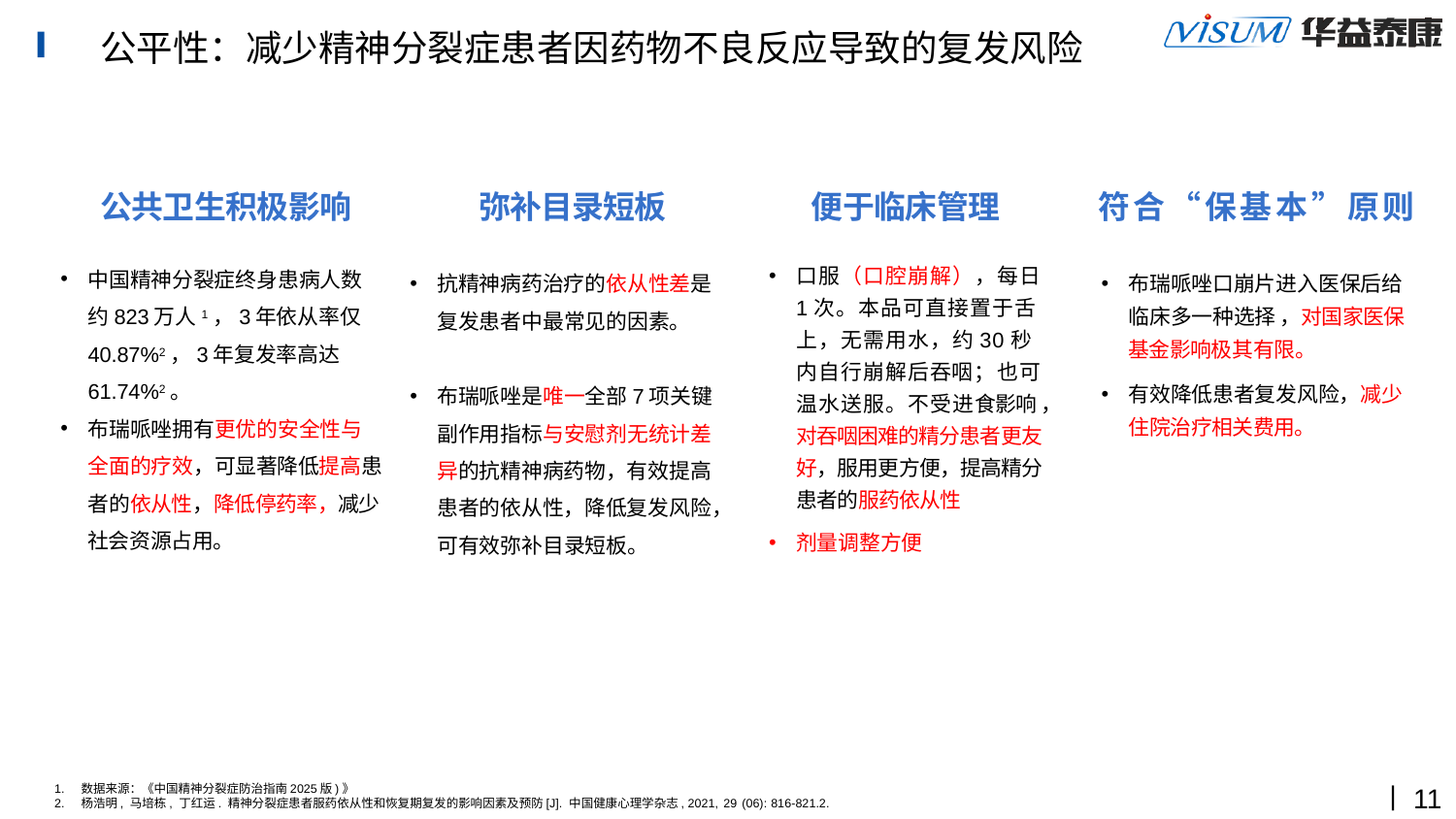

公平性：减少精神分裂症患者因药物不良反应导致的复发风险
公共卫生积极影响
弥补目录短板
便于临床管理
符合“保基本”原则

抗精神病药治疗的依从性差是复发患者中最常见的因素。

布瑞哌唑是唯一全部7项关键副作用指标与安慰剂无统计差异的抗精神病药物，有效提高患者的依从性，降低复发⻛险，可有效弥补⽬录短板。

中国精神分裂症终身患病人数约823万人1，3年依从率仅40.87%2，3年复发率高达61.74%2。
布瑞哌唑拥有更优的安全性与全面的疗效，可显著降低提高患者的依从性，降低停药率，减少社会资源占用。

布瑞哌唑口崩片进入医保后给临床多一种选择 ，对国家医保基金影响极其有限。

有效降低患者复发风险，减少住院治疗相关费用。
口服（口腔崩解），每日1次。本品可直接置于舌上，无需用水，约30秒内自行崩解后吞咽；也可温水送服。不受进食影响 ，对吞咽困难的精分患者更友好，服用更方便，提高精分患者的服药依从性

剂量调整方便
1.    数据来源：《中国精神分裂症防治指南2025版)》
2.    杨浩明, 马培栋, 丁红运. 精神分裂症患者服药依从性和恢复期复发的影响因素及预防[J]. 中国健康心理学杂志, 2021, 29 (06): 816-821.2.